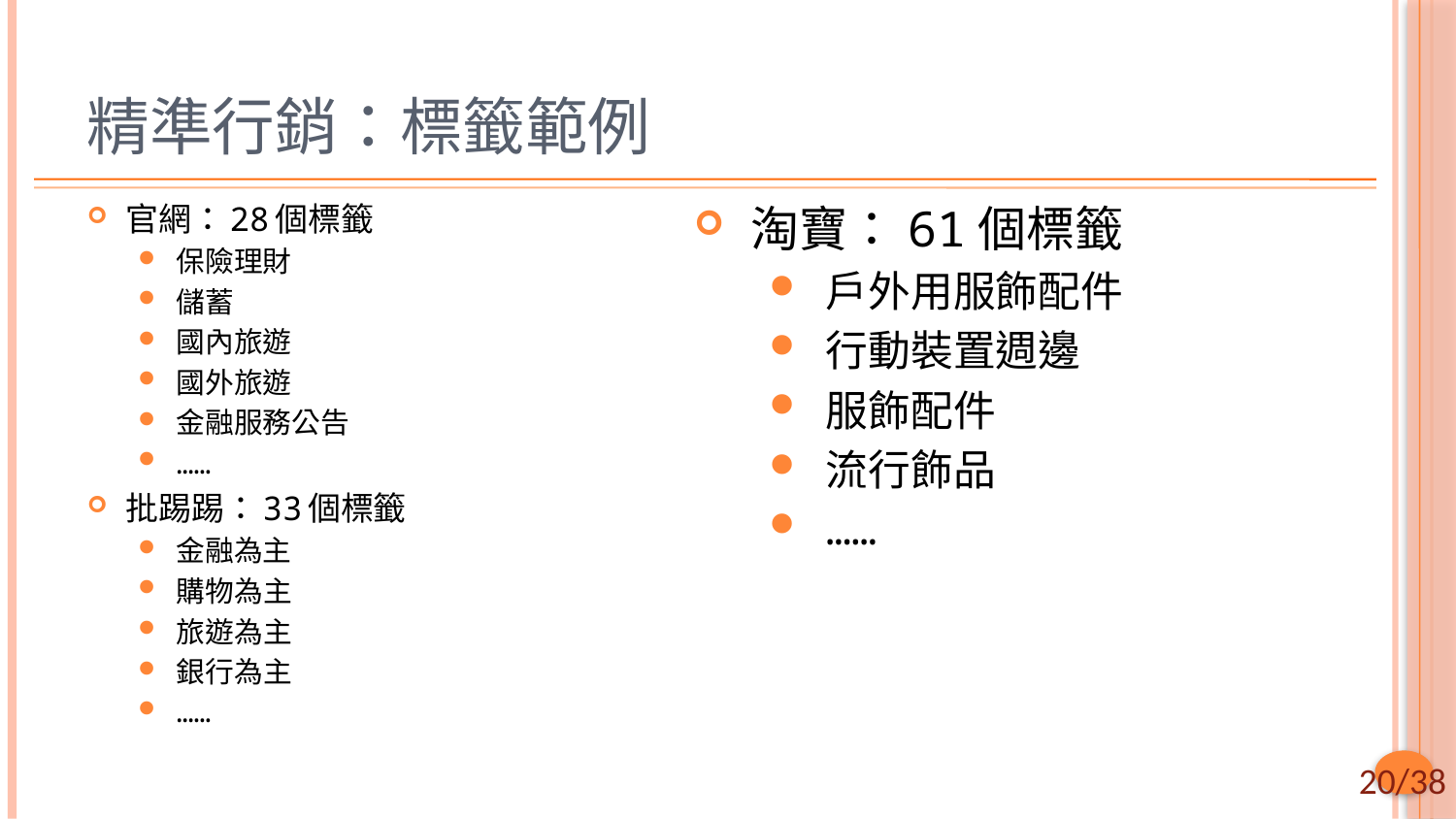

# 精準行銷：標籤範例
官網：28個標籤
保險理財
儲蓄
國內旅遊
國外旅遊
金融服務公告
……
批踢踢：33個標籤
金融為主
購物為主
旅遊為主
銀行為主
……
淘寶：61個標籤
戶外用服飾配件
行動裝置週邊
服飾配件
流行飾品
……